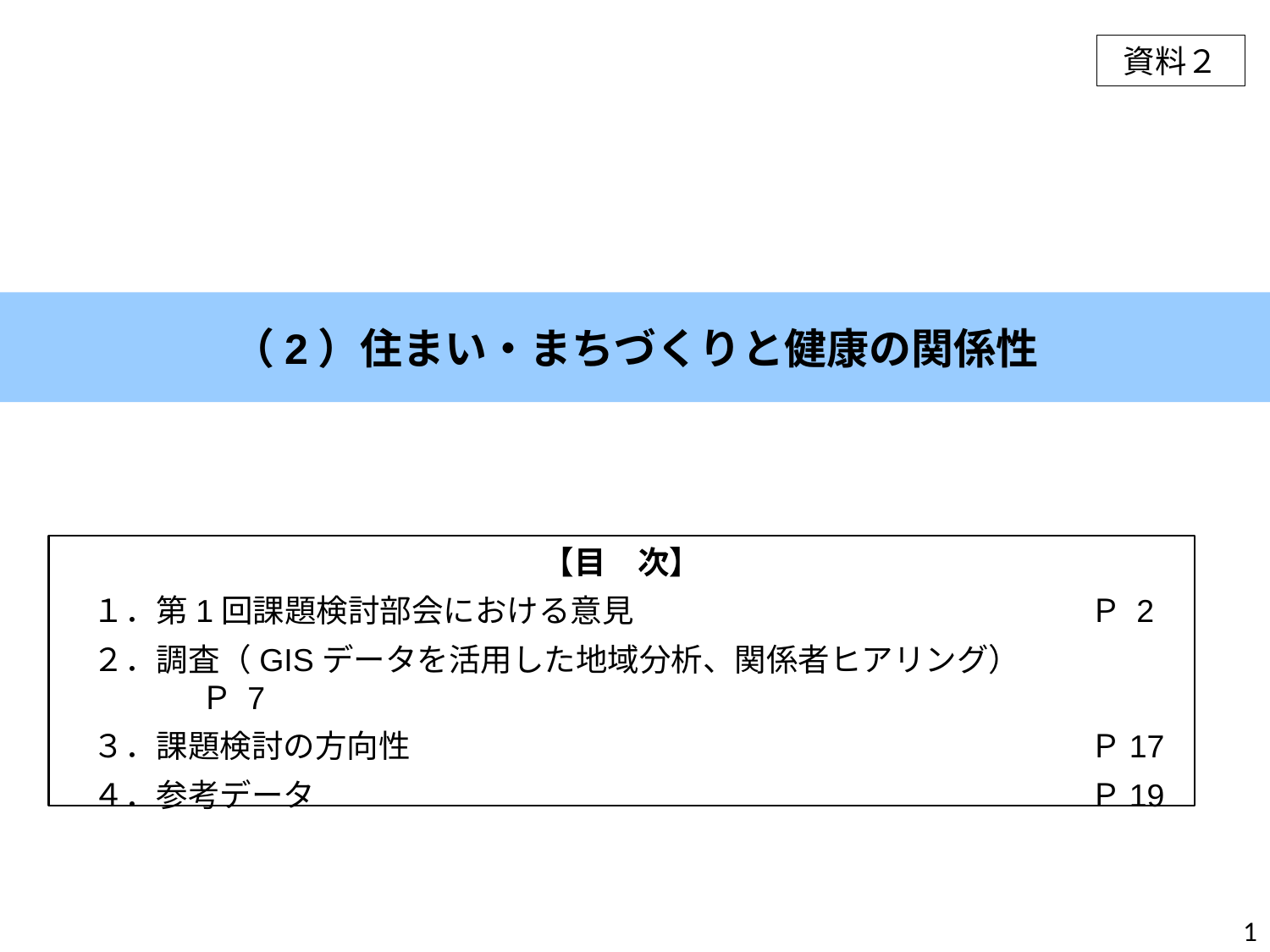

資料２
（2）住まい・まちづくりと健康の関係性
【目　次】
　１．第1回課題検討部会における意見				Ｐ 2
　２．調査（GISデータを活用した地域分析、関係者ヒアリング）		Ｐ 7
　３．課題検討の方向性						Ｐ17
　４．参考データ							Ｐ19
1